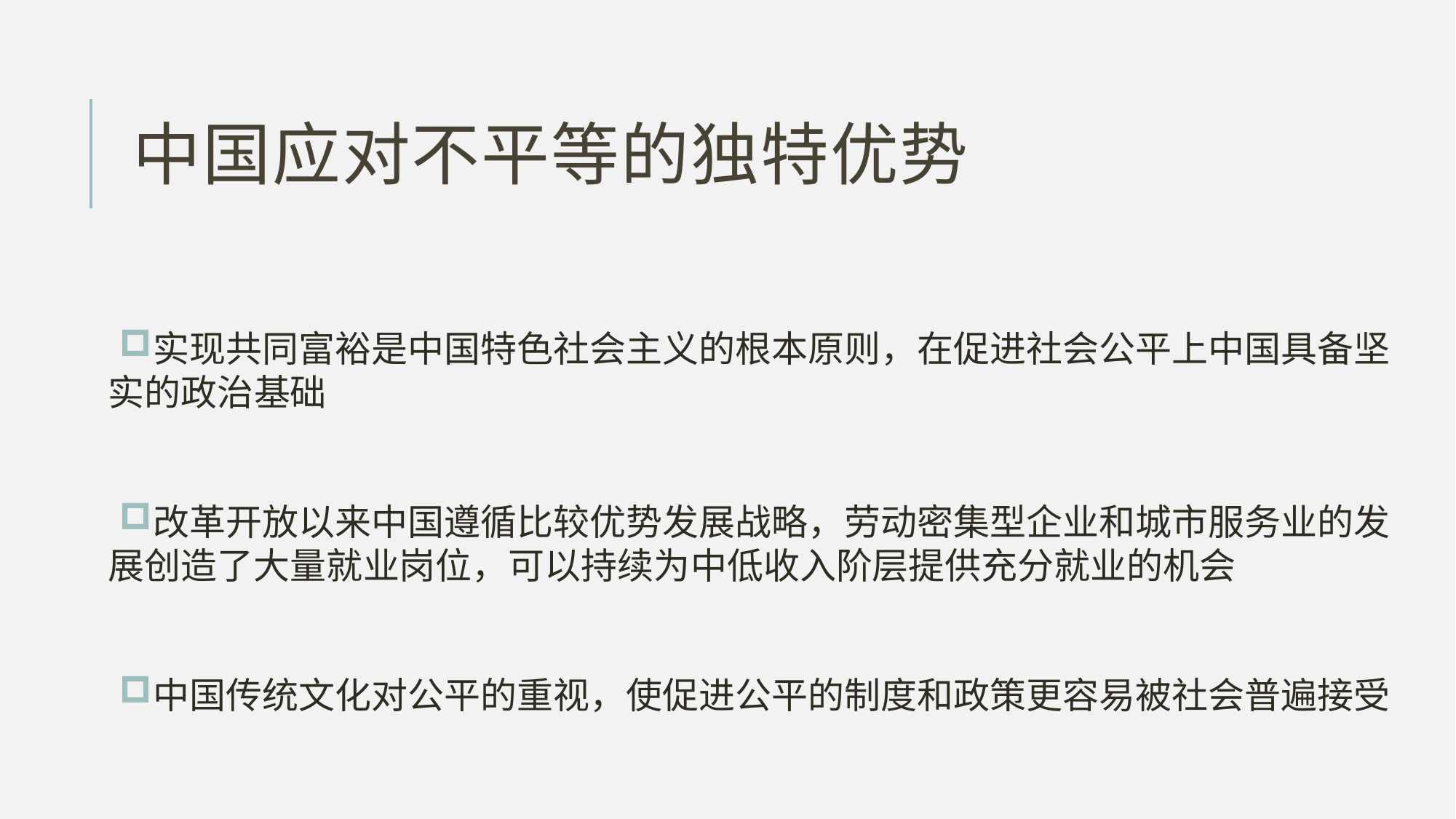

# 中国应对不平等的独特优势
实现共同富裕是中国特色社会主义的根本原则，在促进社会公平上中国具备坚实的政治基础

改革开放以来中国遵循比较优势发展战略，劳动密集型企业和城市服务业的发展创造了大量就业岗位，可以持续为中低收入阶层提供充分就业的机会

中国传统文化对公平的重视，使促进公平的制度和政策更容易被社会普遍接受